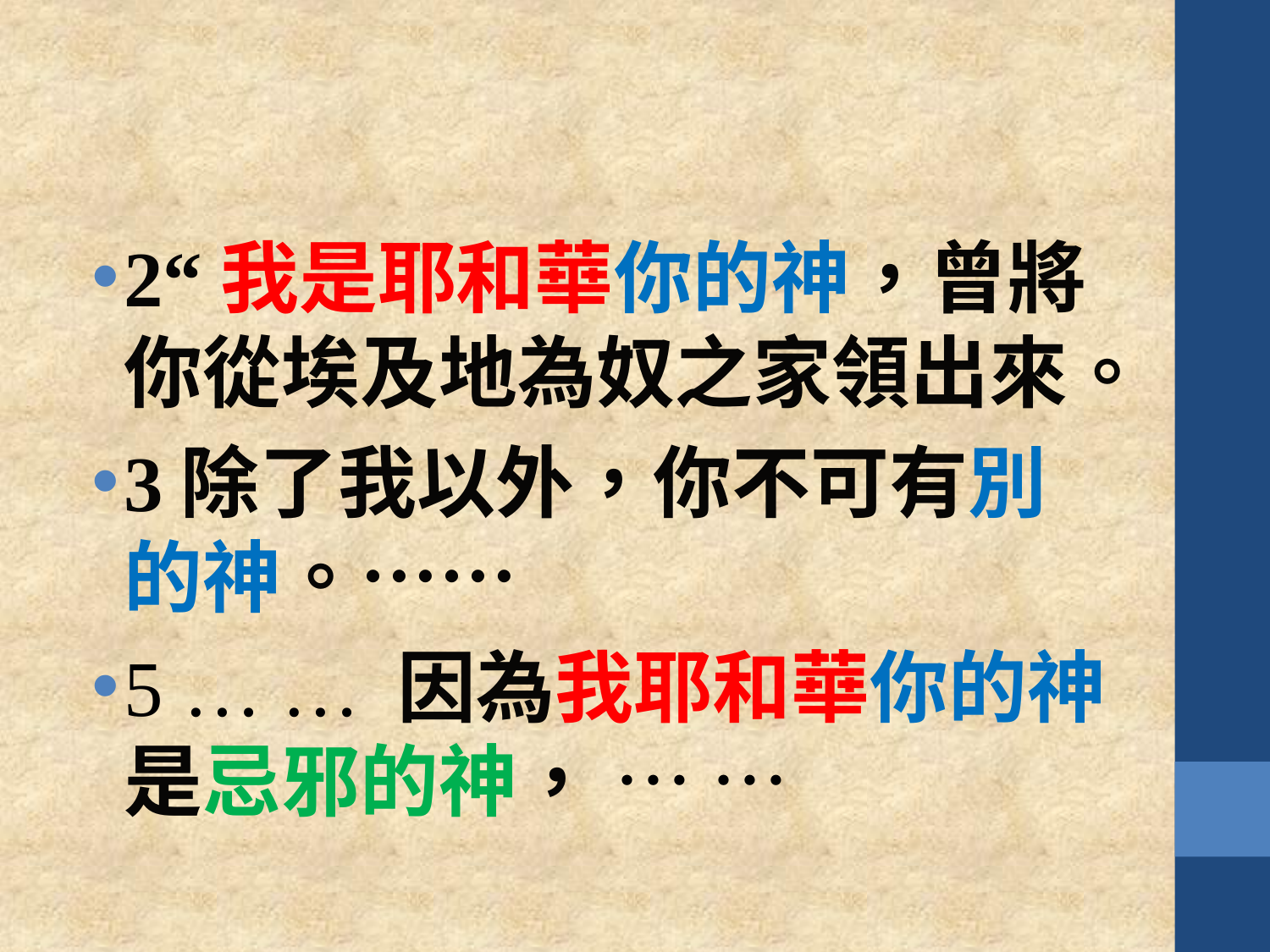

#
2“我是耶和華你的神，曾將你從埃及地為奴之家領出來。
3除了我以外，你不可有別的神。……
5 … … 因為我耶和華你的神是忌邪的神， … …